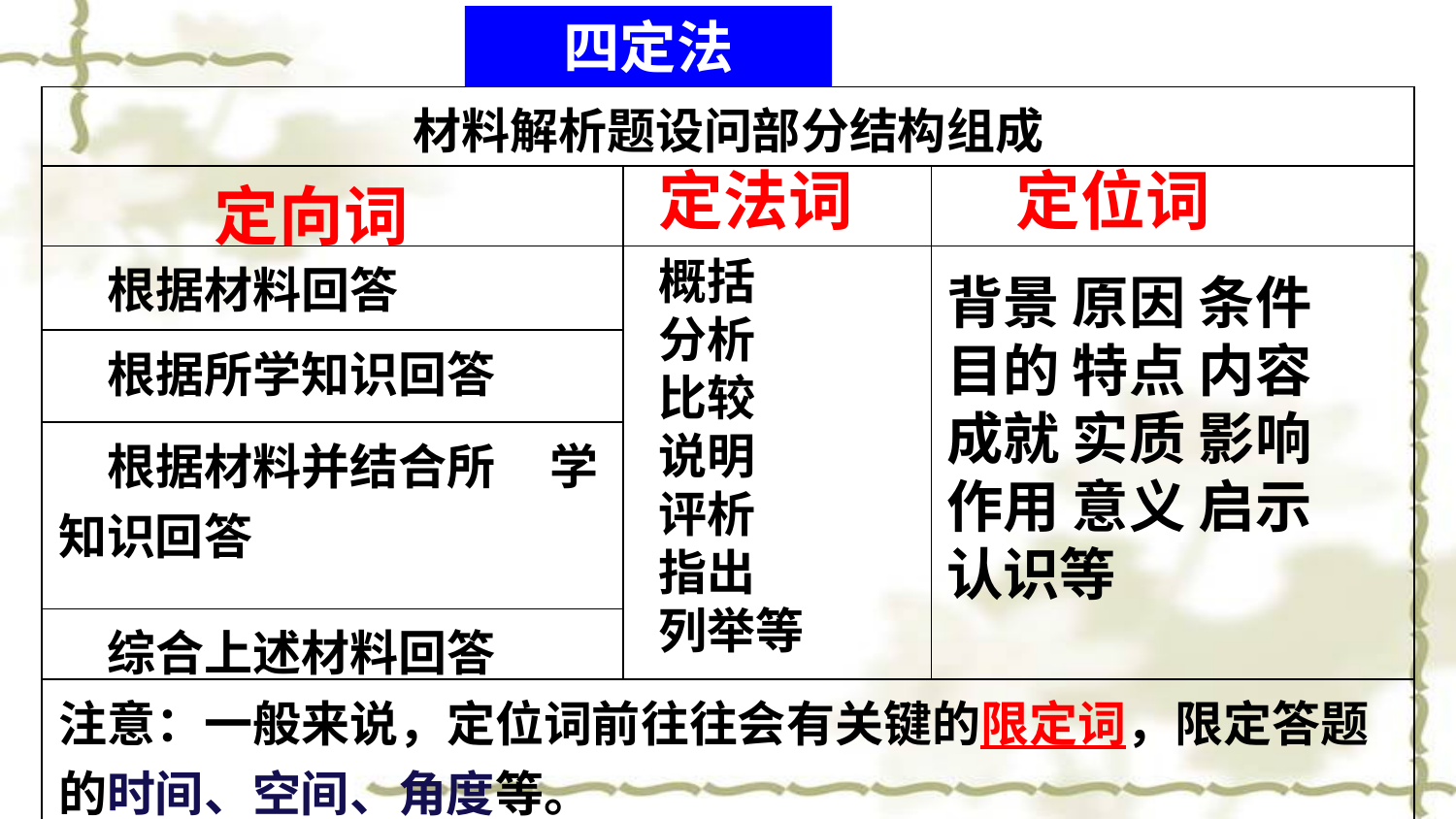

四定法
| 材料解析题设问部分结构组成 |  |  |
| --- | --- | --- |
|  |  |  |
| 根据材料回答 |  |  |
| 根据所学知识回答 |  |  |
| 根据材料并结合所 学知识回答 |  |  |
| 综合上述材料回答 |  |  |
| 注意：一般来说，定位词前往往会有关键的限定词，限定答题的时间、空间、角度等。 |  |  |
定法词
定位词
定向词
概括
分析
比较
说明
评析
指出
列举等
背景 原因 条件
目的 特点 内容
成就 实质 影响
作用 意义 启示
认识等